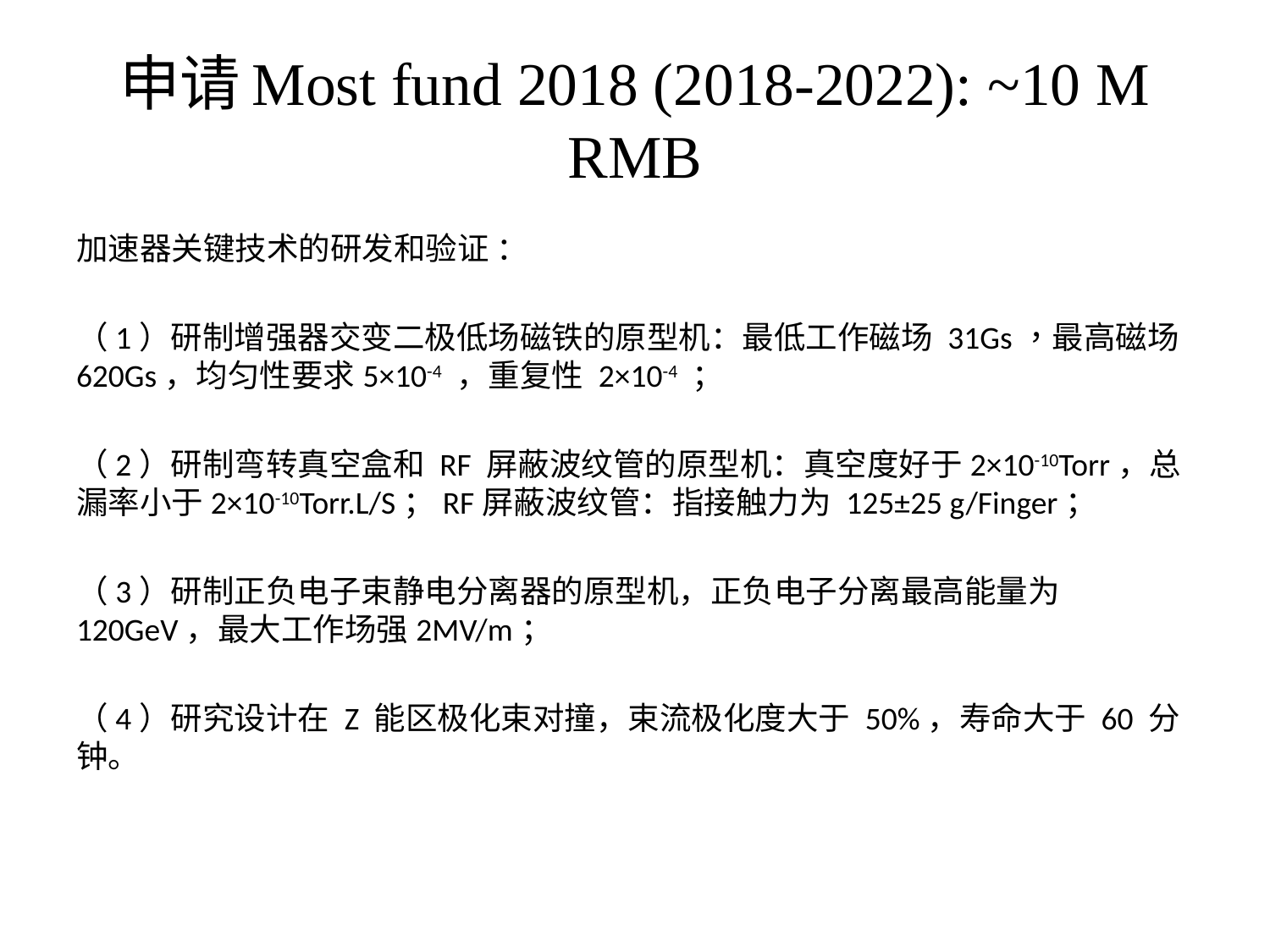

# 申请Most fund 2018 (2018-2022): ~10 M RMB
加速器关键技术的研发和验证 ：

（1）研制增强器交变二极低场磁铁的原型机：最低工作磁场 31Gs，最高磁场 620Gs，均匀性要求5×10-4 ，重复性 2×10-4 ；

（2）研制弯转真空盒和 RF 屏蔽波纹管的原型机：真空度好于2×10-10Torr，总漏率小于2×10-10Torr.L/S；RF屏蔽波纹管：指接触力为 125±25 g/Finger；

（3）研制正负电子束静电分离器的原型机，正负电子分离最高能量为 120GeV，最大工作场强2MV/m；

（4）研究设计在 Z 能区极化束对撞，束流极化度大于 50%，寿命大于 60 分钟。